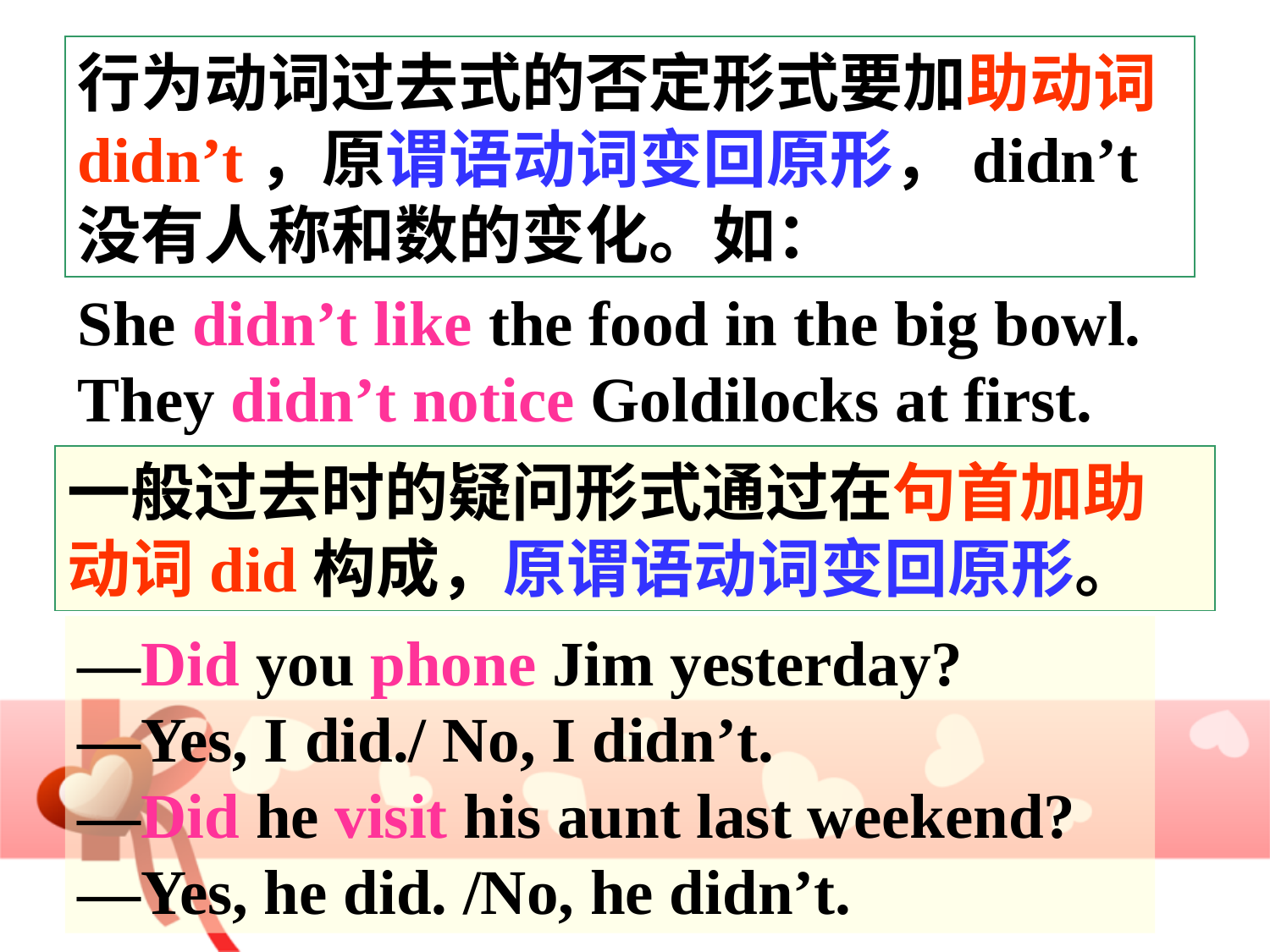

行为动词过去式的否定形式要加助动词didn’t，原谓语动词变回原形，didn’t没有人称和数的变化。如：
She didn’t like the food in the big bowl.
They didn’t notice Goldilocks at first.
一般过去时的疑问形式通过在句首加助动词did构成，原谓语动词变回原形。
—Did you phone Jim yesterday?
—Yes, I did./ No, I didn’t.
—Did he visit his aunt last weekend?
—Yes, he did. /No, he didn’t.